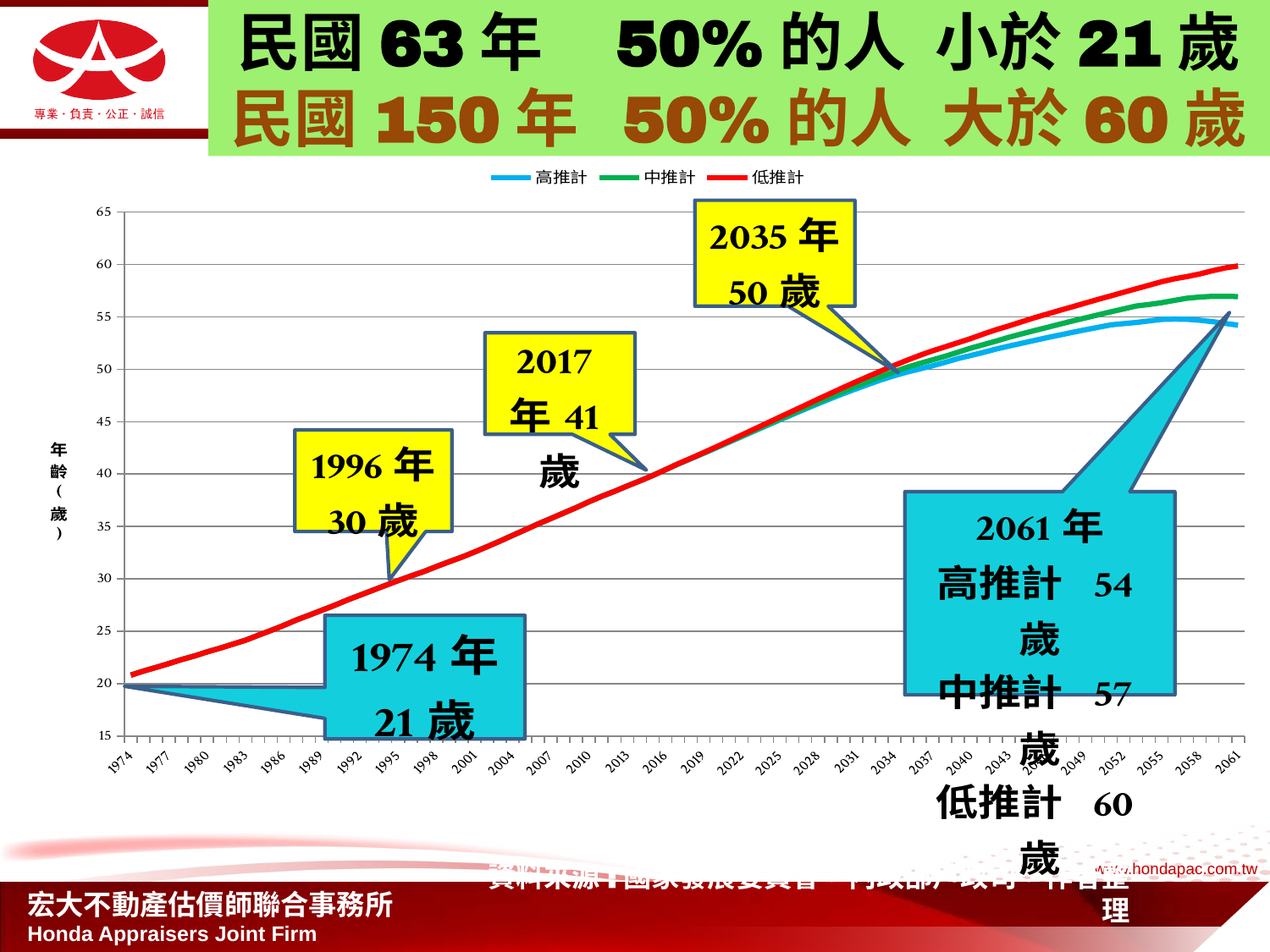

# 民國63年    50%的人  小於21歲 民國150年  50%的人  大於60歲

### Chart

| Category | 高推計 | 中推計 | 低推計 |
|---|---|---|---|
| 1974 | 20.81000000000003 | 20.81000000000003 | 20.81000000000003 |
| 1975 | 21.2 | 21.2 | 21.2 |
| 1976 | 21.55 | 21.55 | 21.55 |
| 1977 | 21.919999999999987 | 21.919999999999987 | 21.919999999999987 |
| 1978 | 22.3 | 22.3 | 22.3 |
| 1979 | 22.64 | 22.64 | 22.64 |
| 1980 | 23.03 | 23.03 | 23.03 |
| 1981 | 23.38 | 23.38 | 23.38 |
| 1982 | 23.759999999999987 | 23.759999999999987 | 23.759999999999987 |
| 1983 | 24.14 | 24.14 | 24.14 |
| 1984 | 24.61000000000003 | 24.61000000000003 | 24.61000000000003 |
| 1985 | 25.07 | 25.07 | 25.07 |
| 1986 | 25.55 | 25.55 | 25.55 |
| 1987 | 26.07 | 26.07 | 26.07 |
| 1988 | 26.53 | 26.53 | 26.53 |
| 1989 | 27.0 | 27.0 | 27.0 |
| 1990 | 27.47 | 27.47 | 27.47 |
| 1991 | 27.979999999999986 | 27.979999999999986 | 27.979999999999986 |
| 1992 | 28.439999999999987 | 28.439999999999987 | 28.439999999999987 |
| 1993 | 28.9 | 28.9 | 28.9 |
| 1994 | 29.37 | 29.37 | 29.37 |
| 1995 | 29.830000000000005 | 29.830000000000005 | 29.830000000000005 |
| 1996 | 30.27 | 30.27 | 30.27 |
| 1997 | 30.69 | 30.69 | 30.69 |
| 1998 | 31.17 | 31.17 | 31.17 |
| 1999 | 31.63000000000003 | 31.63000000000003 | 31.63000000000003 |
| 2000 | 32.07 | 32.07 | 32.07 |
| 2001 | 32.56 | 32.56 | 32.56 |
| 2002 | 33.07 | 33.07 | 33.07 |
| 2003 | 33.6 | 33.6 | 33.6 |
| 2004 | 34.15 | 34.15 | 34.15 |
| 2005 | 34.69000000000001 | 34.69000000000001 | 34.69000000000001 |
| 2006 | 35.24 | 35.24 | 35.24 |
| 2007 | 35.76000000000001 | 35.76000000000001 | 35.76000000000001 |
| 2008 | 36.28 | 36.28 | 36.28 |
| 2009 | 36.800000000000004 | 36.800000000000004 | 36.800000000000004 |
| 2010 | 37.36 | 37.36 | 37.36 |
| 2011 | 37.88 | 37.88 | 37.88 |
| 2012 | 38.35 | 38.35 | 38.35 |
| 2013 | 38.86 | 38.86 | 38.86 |
| 2014 | 39.35 | 39.35 | 39.35 |
| 2015 | 39.86 | 39.86 | 39.86 |
| 2016 | 40.410000000000004 | 40.410000000000004 | 40.410000000000004 |
| 2017 | 40.952 | 40.965 | 40.979000000000006 |
| 2018 | 41.462 | 41.483000000000004 | 41.508 |
| 2019 | 41.974000000000004 | 42.002 | 42.042 |
| 2020 | 42.507000000000005 | 42.543000000000006 | 42.59800000000001 |
| 2021 | 43.03800000000001 | 43.083000000000006 | 43.159000000000006 |
| 2022 | 43.577000000000005 | 43.631 | 43.72800000000046 |
| 2023 | 44.116 | 44.18 | 44.302 |
| 2024 | 44.644000000000005 | 44.72300000000001 | 44.876000000000005 |
| 2025 | 45.167 | 45.259 | 45.443000000000005 |
| 2026 | 45.688 | 45.79400000000001 | 46.009 |
| 2027 | 46.20500000000001 | 46.33 | 46.579 |
| 2028 | 46.711000000000006 | 46.86 | 47.149 |
| 2029 | 47.20800000000001 | 47.38 | 47.712 |
| 2030 | 47.683 | 47.891000000000005 | 48.26900000000001 |
| 2031 | 48.141000000000005 | 48.38 | 48.815 |
| 2032 | 48.581 | 48.861000000000004 | 49.344 |
| 2033 | 49.011 | 49.328 | 49.866 |
| 2034 | 49.393 | 49.77500000000001 | 50.374 |
| 2035 | 49.741 | 50.194 | 50.869 |
| 2036 | 50.036 | 50.56200000000001 | 51.333000000000006 |
| 2037 | 50.341 | 50.903000000000006 | 51.76600000000001 |
| 2038 | 50.67100000000001 | 51.25 | 52.151 |
| 2039 | 51.02500000000001 | 51.62800000000021 | 52.541000000000004 |
| 2040 | 51.313 | 52.02200000000001 | 52.933 |
| 2041 | 51.619 | 52.354 | 53.369 |
| 2042 | 51.937000000000005 | 52.697 | 53.777 |
| 2043 | 52.215 | 53.057 | 54.141000000000005 |
| 2044 | 52.487 | 53.38 | 54.53200000000001 |
| 2045 | 52.756 | 53.69300000000001 | 54.92100000000001 |
| 2046 | 53.024 | 53.999 | 55.276 |
| 2047 | 53.27800000000001 | 54.31099999999999 | 55.62600000000001 |
| 2048 | 53.52800000000001 | 54.612 | 55.971000000000004 |
| 2049 | 53.77200000000001 | 54.904 | 56.324000000000005 |
| 2050 | 54.006 | 55.19600000000001 | 56.66900000000001 |
| 2051 | 54.23800000000006 | 55.48 | 57.006 |
| 2052 | 54.362 | 55.761 | 57.347 |
| 2053 | 54.465 | 56.042 | 57.685 |
| 2054 | 54.617000000000004 | 56.187000000000005 | 58.021 |
| 2055 | 54.76500000000026 | 56.36 | 58.359 |
| 2056 | 54.79300000000001 | 56.576 | 58.63800000000001 |
| 2057 | 54.774 | 56.78800000000001 | 58.855 |
| 2058 | 54.683 | 56.893 | 59.10800000000001 |
| 2059 | 54.54600000000001 | 56.965 | 59.411 |
| 2060 | 54.378 | 56.97 | 59.67400000000001 |
| 2061 | 54.209 | 56.941 | 59.86 |
資料來源:國家發展委員會，內政部戶政司，作者整理